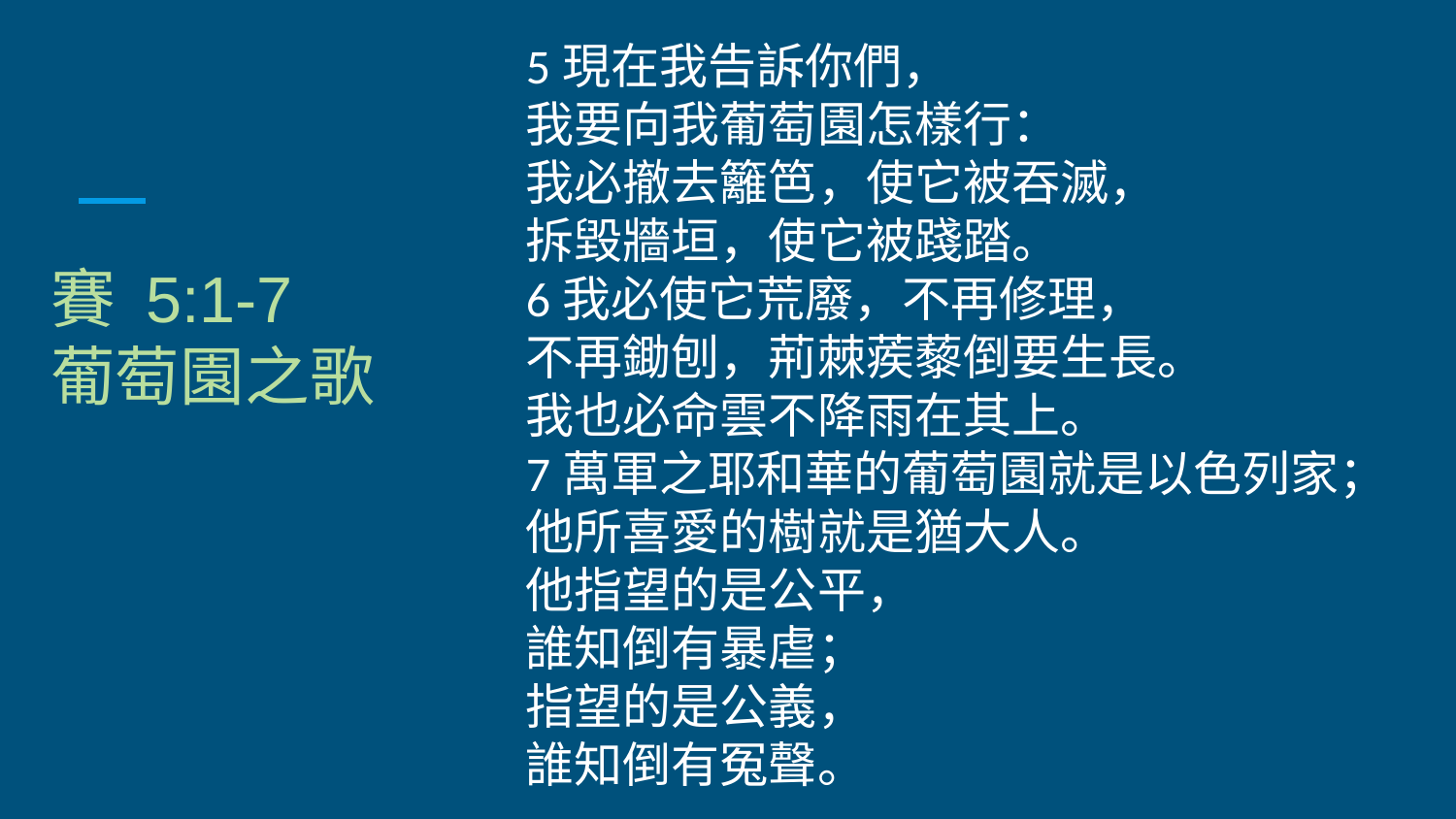

5現在我告訴你們，
我要向我葡萄園怎樣行：
我必撤去籬笆，使它被吞滅，
拆毀牆垣，使它被踐踏。
6我必使它荒廢，不再修理，
不再鋤刨，荊棘蒺藜倒要生長。
我也必命雲不降雨在其上。
7萬軍之耶和華的葡萄園就是以色列家；
他所喜愛的樹就是猶大人。
他指望的是公平，
誰知倒有暴虐；
指望的是公義，
誰知倒有冤聲。
賽 5:1-7
葡萄園之歌